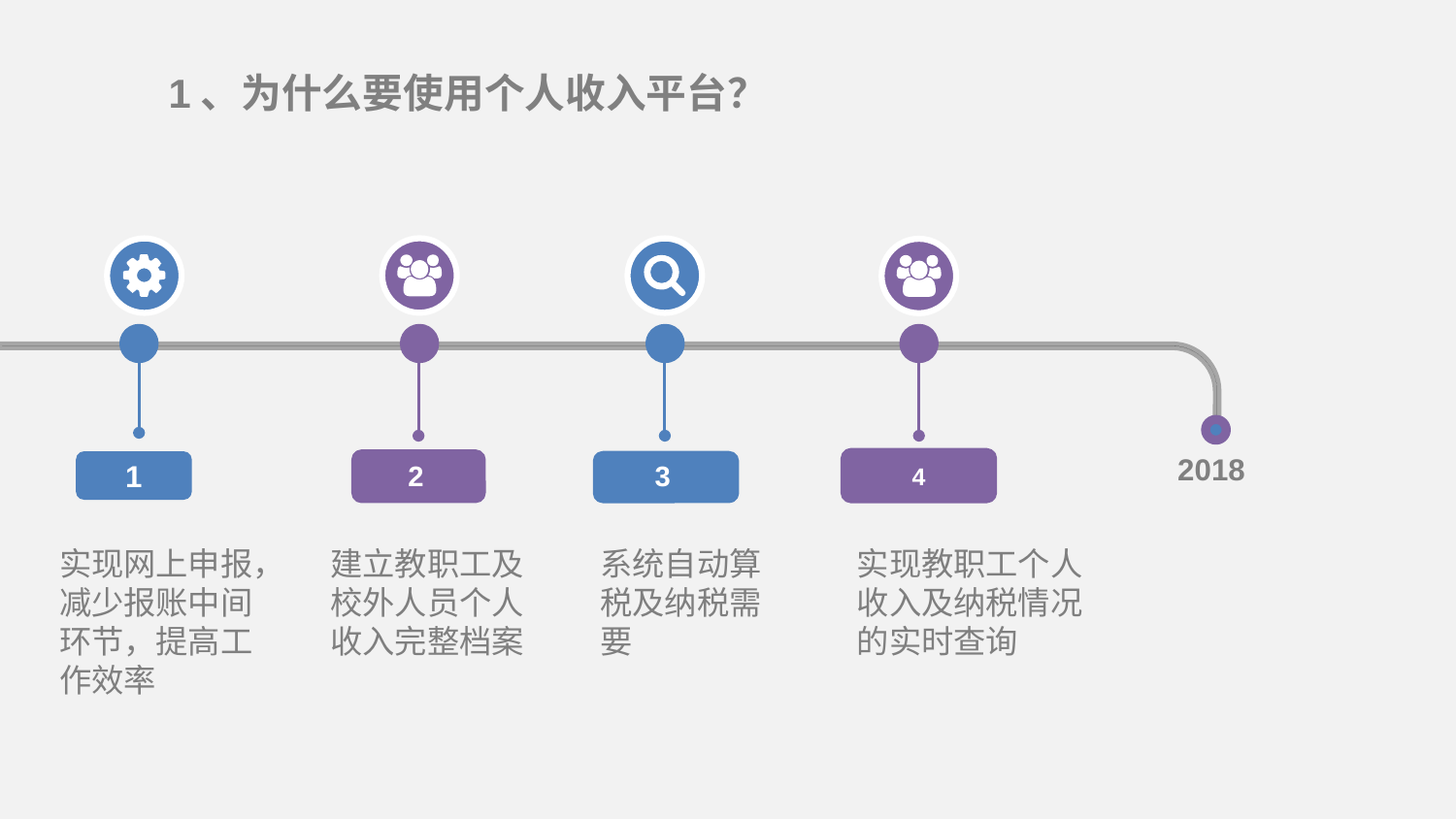

1、为什么要使用个人收入平台？

2018
4

1

2

3
实现网上申报，减少报账中间环节，提高工作效率
建立教职工及校外人员个人收入完整档案
系统自动算税及纳税需要
实现教职工个人收入及纳税情况的实时查询